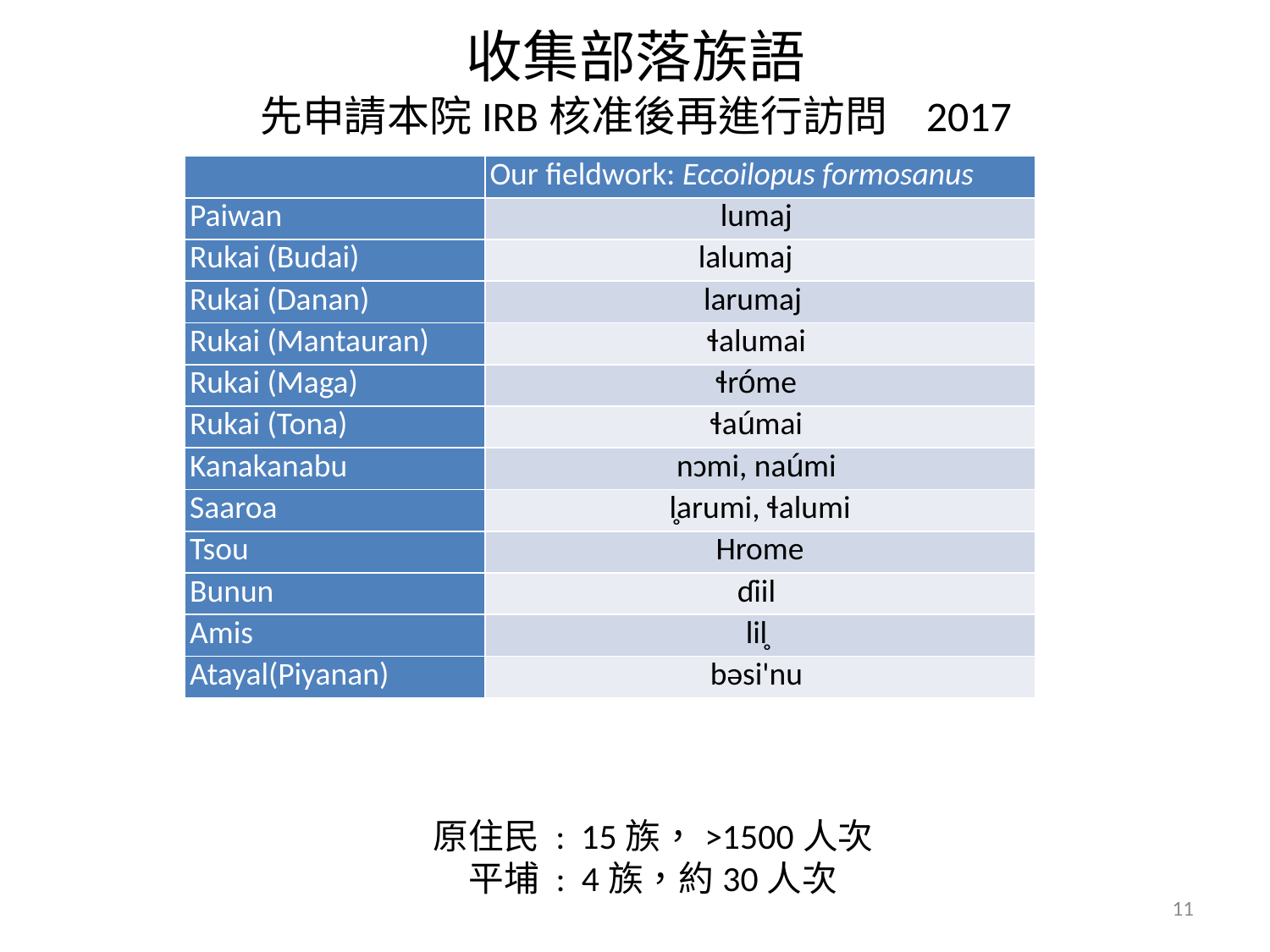

收集部落族語
先申請本院IRB核准後再進行訪問   2017

|  | Our fieldwork: Eccoilopus formosanus |
| --- | --- |
| Paiwan | lumaj |
| Rukai (Budai) | lalumaj |
| Rukai (Danan) | larumaj |
| Rukai (Mantauran) | ɬalumai |
| Rukai (Maga) | ɬróme |
| Rukai (Tona) | ɬaúmai |
| Kanakanabu | nɔmi, naúmi |
| Saaroa | l̥arumi, ɬalumi |
| Tsou | Hrome |
| Bunun | ɗiil |
| Amis | lil̥ |
| Atayal(Piyanan) | bəsi'nu |
原住民 :  15族，>1500人次
平埔 :  4族，約30人次
11